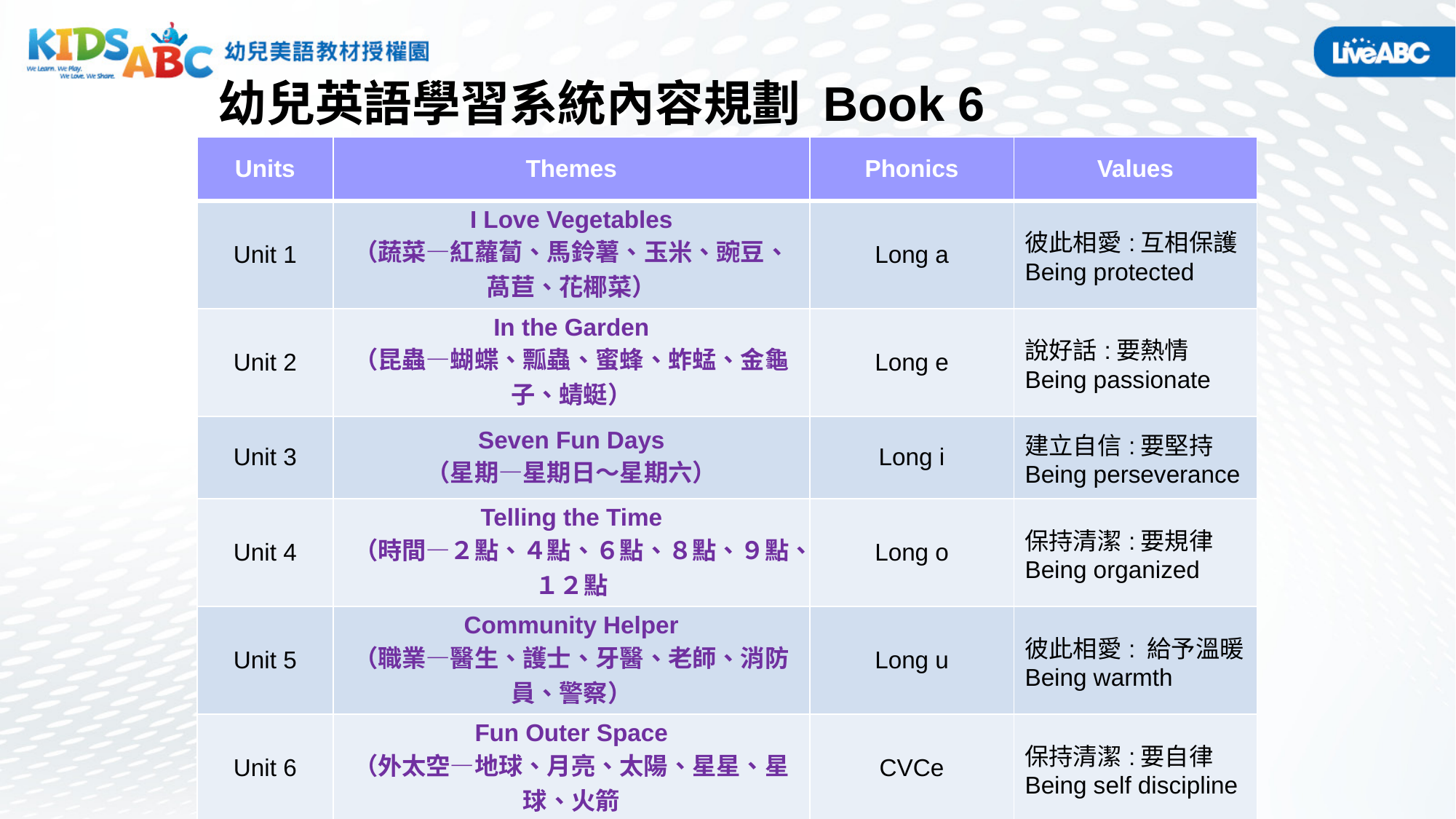

幼兒英語學習系統內容規劃 Book 6
| Units | Themes | Phonics | Values |
| --- | --- | --- | --- |
| Unit 1 | I Love Vegetables （蔬菜—紅蘿蔔、馬鈴薯、玉米、豌豆、萵苣、花椰菜） | Long a | 彼此相愛:互相保護Being protected |
| Unit 2 | In the Garden （昆蟲—蝴蝶、瓢蟲、蜜蜂、蚱蜢、金龜子、蜻蜓） | Long e | 說好話:要熱情Being passionate |
| Unit 3 | Seven Fun Days （星期—星期日～星期六） | Long i | 建立自信:要堅持Being perseverance |
| Unit 4 | Telling the Time （時間—２點、４點、６點、８點、９點、１２點 | Long o | 保持清潔:要規律Being organized |
| Unit 5 | Community Helper （職業—醫生、護士、牙醫、老師、消防員、警察） | Long u | 彼此相愛: 給予溫暖Being warmth |
| Unit 6 | Fun Outer Space （外太空—地球、月亮、太陽、星星、星球、火箭 | CVCe | 保持清潔:要自律Being self discipline |